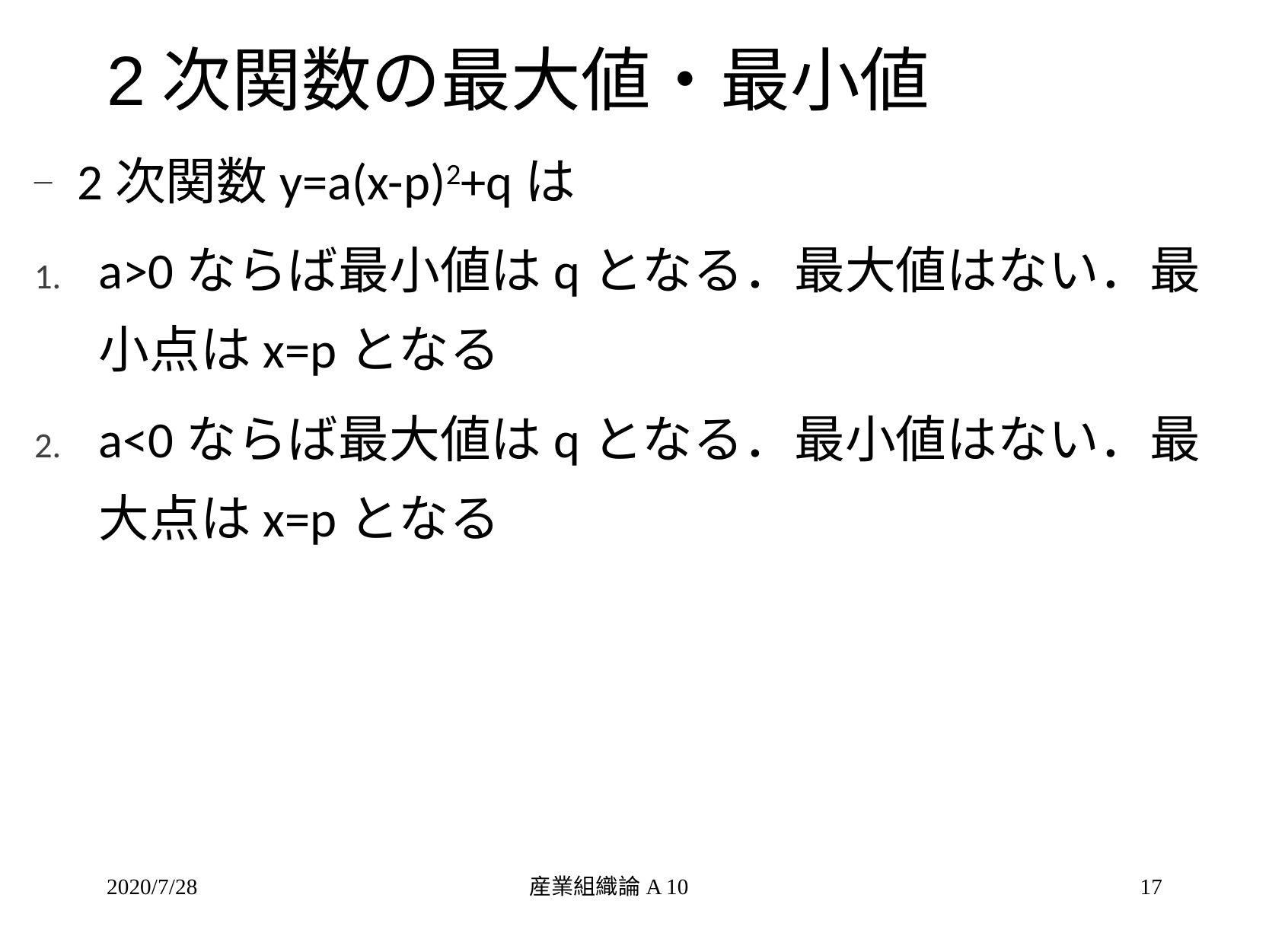

# 2次関数の最大値・最小値
2次関数y=a(x-p)2+qは
a>0ならば最小値はqとなる．最大値はない．最小点はx=pとなる
a<0ならば最大値はqとなる．最小値はない．最大点はx=pとなる

2020/7/28
産業組織論A 10
17